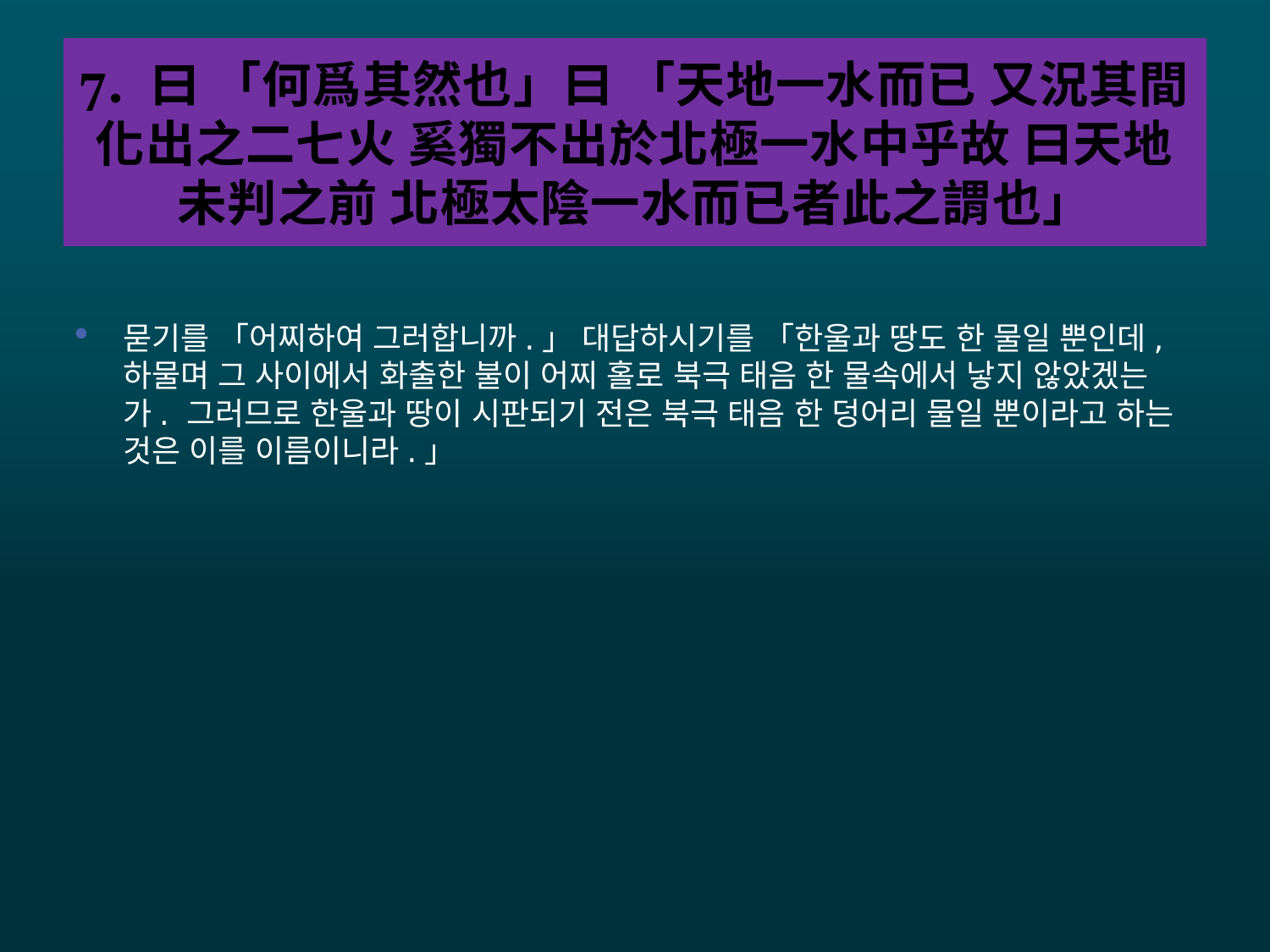

# 7. 曰 「何爲其然也」曰 「天地一水而已 又況其間化出之二七火 奚獨不出於北極一水中乎故 曰天地未判之前 北極太陰一水而已者此之謂也」
묻기를 「어찌하여 그러합니까.」 대답하시기를 「한울과 땅도 한 물일 뿐인데, 하물며 그 사이에서 화출한 불이 어찌 홀로 북극 태음 한 물속에서 낳지 않았겠는가. 그러므로 한울과 땅이 시판되기 전은 북극 태음 한 덩어리 물일 뿐이라고 하는 것은 이를 이름이니라.」